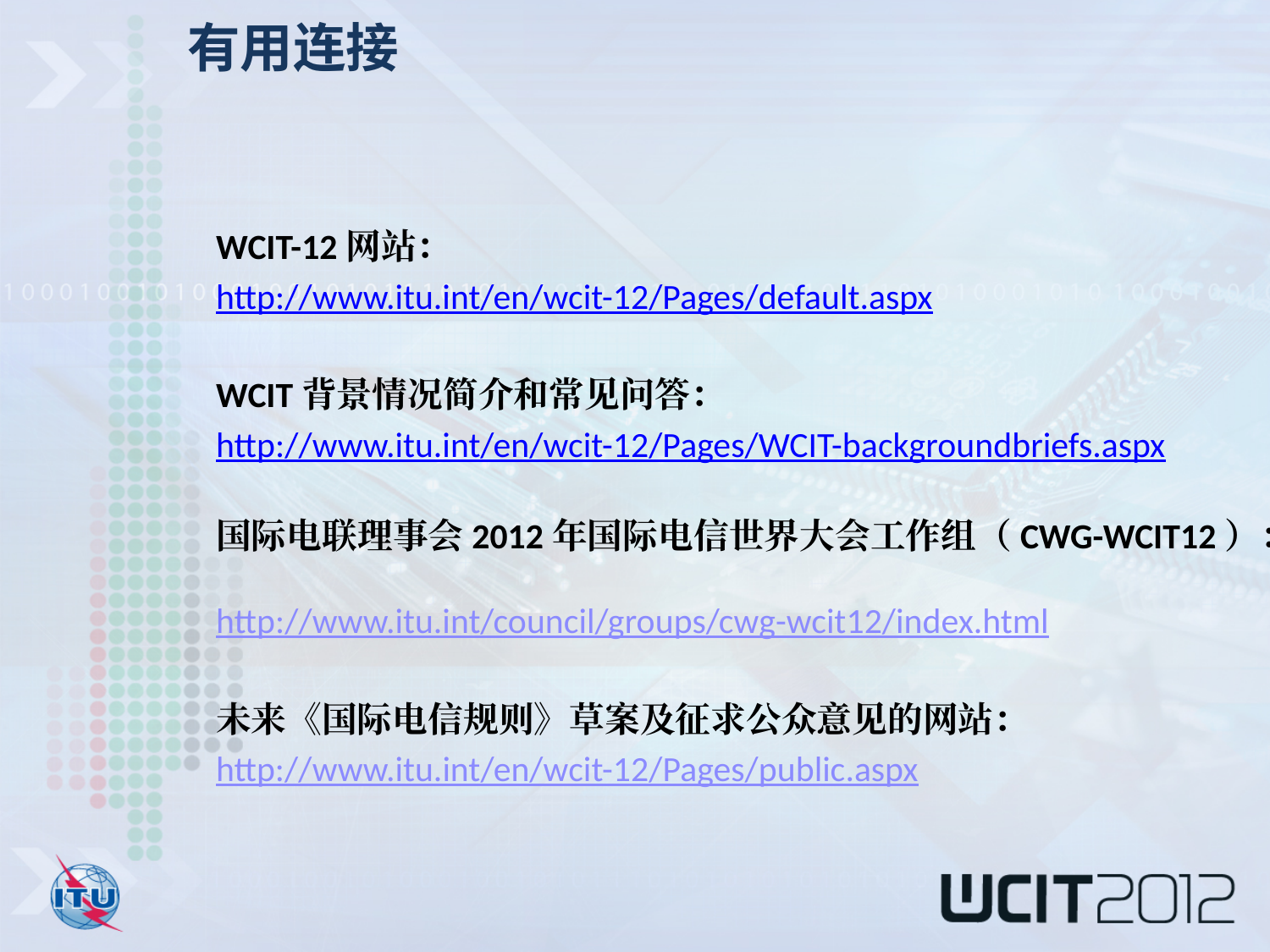

有用连接

WCIT-12网站：
http://www.itu.int/en/wcit-12/Pages/default.aspx

WCIT背景情况简介和常见问答：
http://www.itu.int/en/wcit-12/Pages/WCIT-backgroundbriefs.aspx
国际电联理事会2012年国际电信世界大会工作组（CWG-WCIT12）：
http://www.itu.int/council/groups/cwg-wcit12/index.html

未来《国际电信规则》草案及征求公众意见的网站：
http://www.itu.int/en/wcit-12/Pages/public.aspx